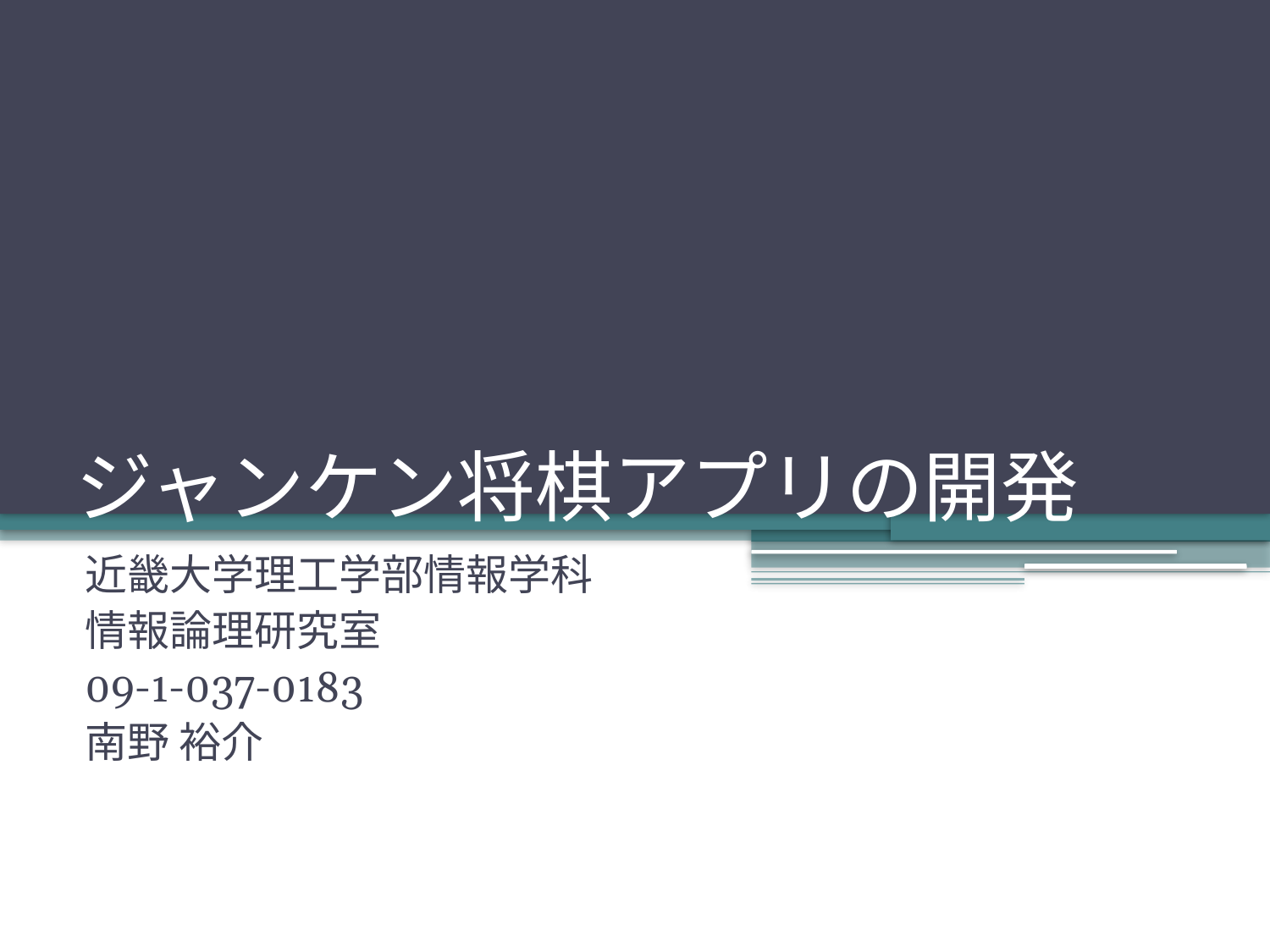

# ジャンケン将棋アプリの開発
近畿大学理工学部情報学科
情報論理研究室
09-1-037-0183
南野 裕介